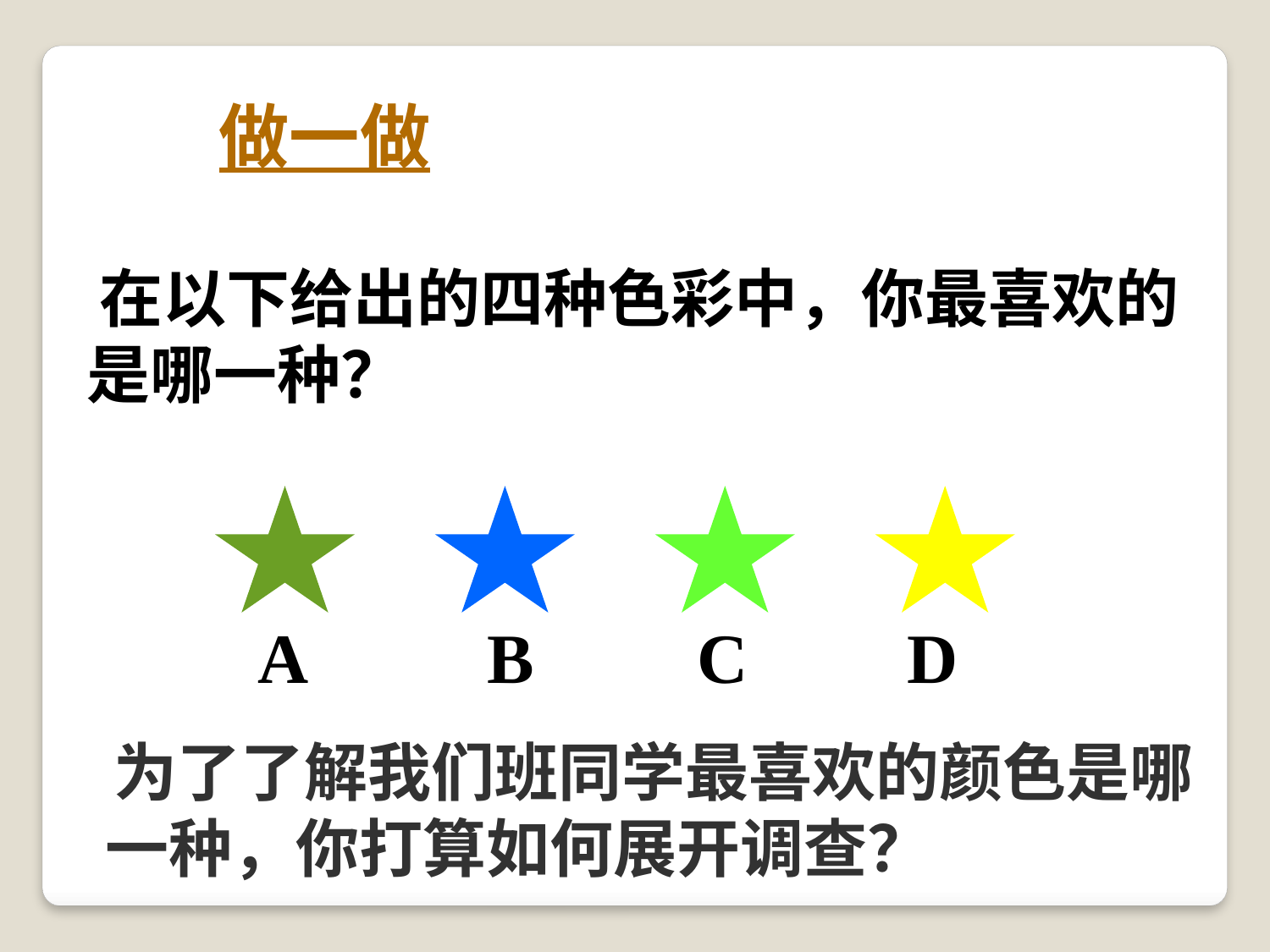

做一做
　在以下给出的四种色彩中，你最喜欢的是哪一种？

A
B
C
D
　为了了解我们班同学最喜欢的颜色是哪一种，你打算如何展开调查？